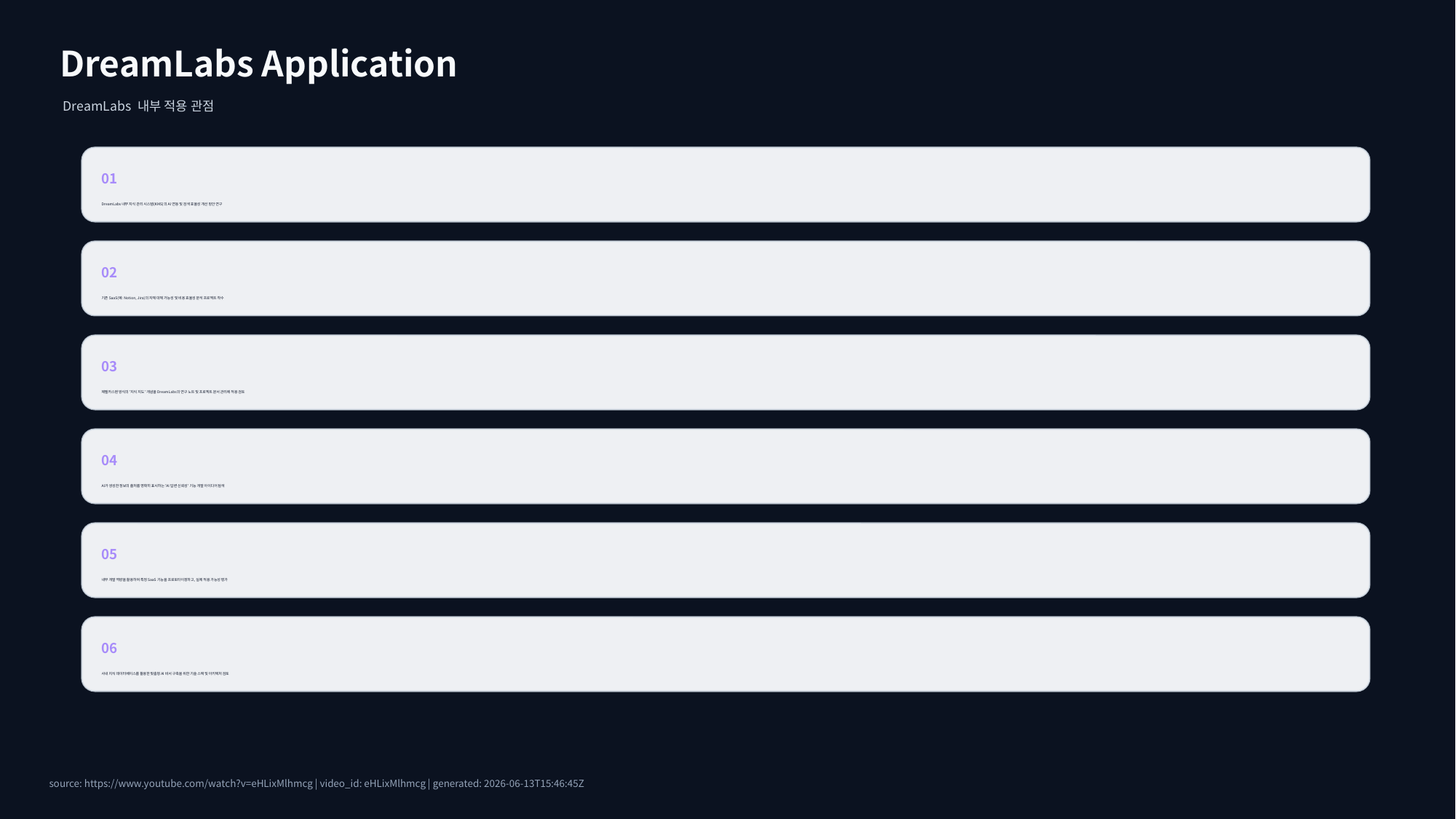

DreamLabs Application
DreamLabs 내부 적용 관점

01
DreamLabs 내부 지식 관리 시스템(KMS)의 AI 연동 및 검색 효율성 개선 방안 연구

02
기존 SaaS(예: Notion, Jira)의 자체 대체 가능성 및 비용 효율성 분석 프로젝트 착수

03
제텔카스텐 방식의 '지식 지도' 개념을 DreamLabs의 연구 노트 및 프로젝트 문서 관리에 적용 검토

04
AI가 생성한 정보의 출처를 명확히 표시하는 'AI 답변 신뢰성' 기능 개발 아이디어 탐색

05
내부 개발 역량을 활용하여 특정 SaaS 기능을 프로토타이핑하고, 실제 적용 가능성 평가

06
사내 지식 데이터베이스를 활용한 맞춤형 AI 비서 구축을 위한 기술 스택 및 아키텍처 검토
source: https://www.youtube.com/watch?v=eHLixMlhmcg | video_id: eHLixMlhmcg | generated: 2026-06-13T15:46:45Z